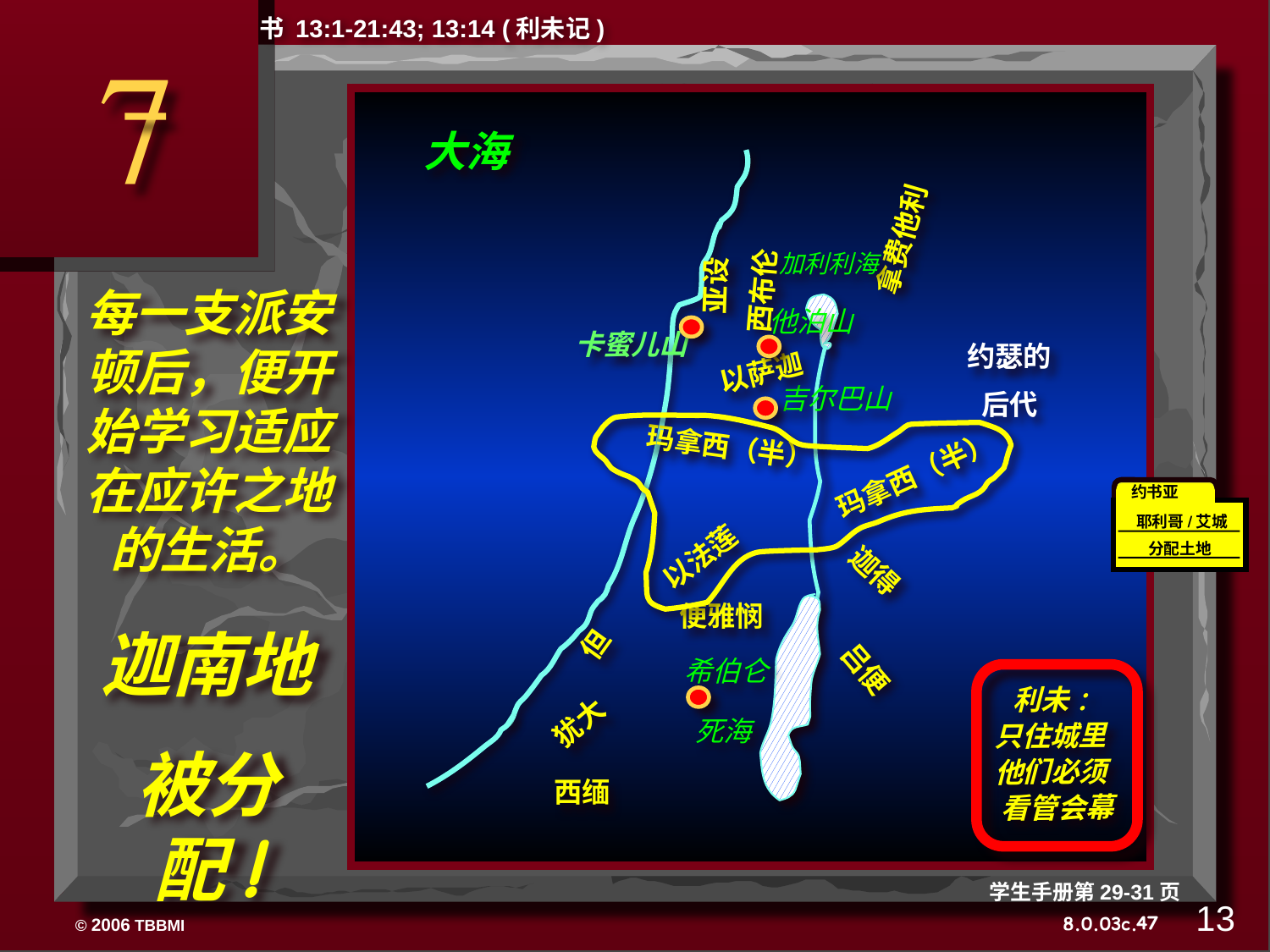

书 13:1-21:43; 13:14 (利未记)

7

大海

拿费他利
亚设
西布伦
加利利海
每一支派安顿后，便开始学习适应在应许之地的生活。

他泊山

卡蜜儿山
约瑟的
后代

以萨迦

吉尔巴山

  玛拿西（半）
 玛拿西（半）
约书亚

以法莲

耶利哥/艾城

分配土地

但

便雅悯

迦得
迦南地
被分配!
希伯仑
犹大

利未:
  只住城里
他们必须
看管会幕

吕便
死海
西缅
学生手册第29-31页
13
47